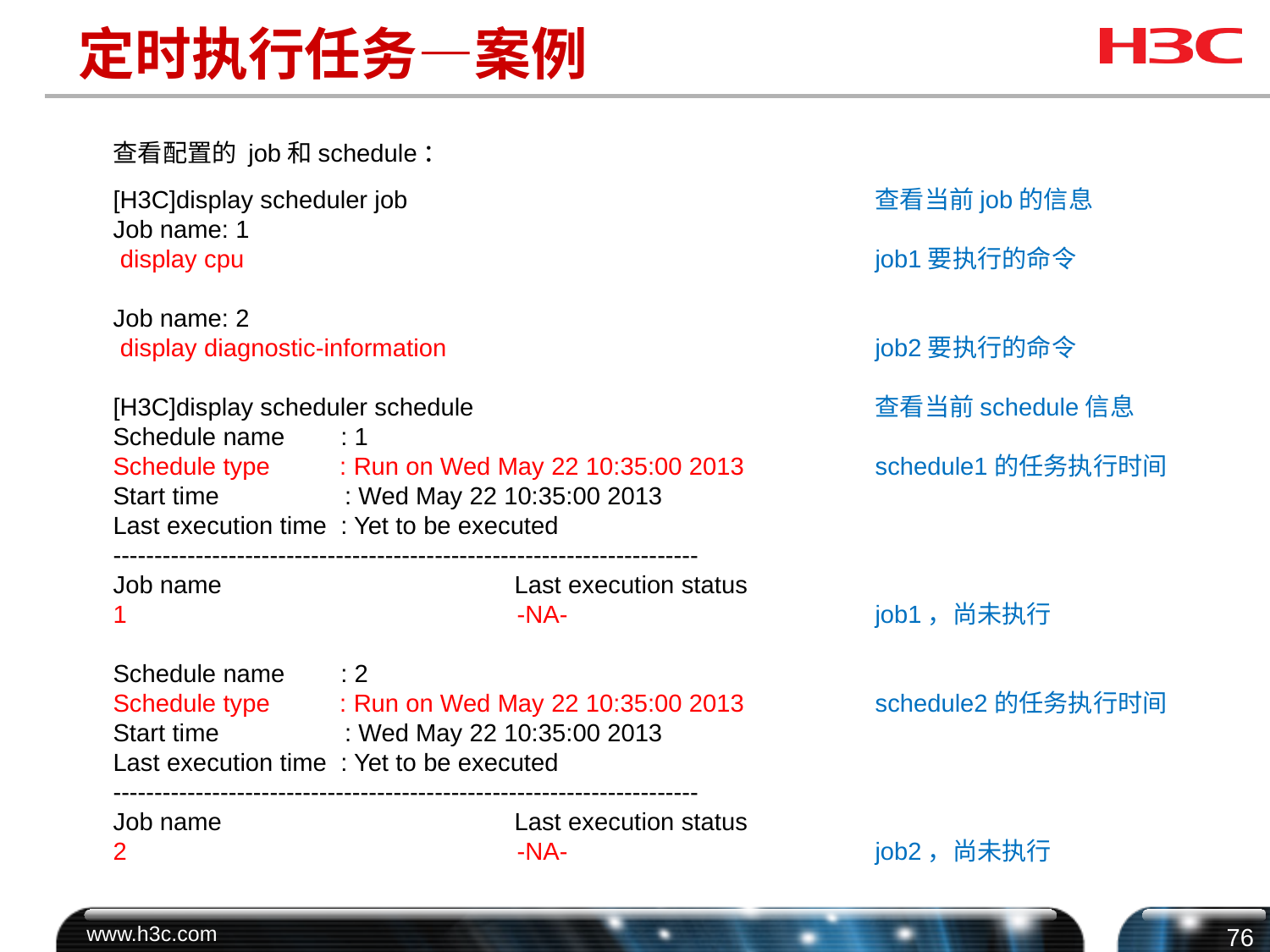

# 定时执行任务—案例
查看配置的 job和schedule：
[H3C]display scheduler job	          			查看当前job的信息
Job name: 1
 display cpu			          		job1要执行的命令

Job name: 2
 display diagnostic-information 				job2要执行的命令

[H3C]display scheduler schedule 				查看当前schedule信息
Schedule name        : 1
Schedule type          : Run on Wed May 22 10:35:00 2013		schedule1的任务执行时间
Start time                  : Wed May 22 10:35:00 2013
Last execution time  : Yet to be executed
-----------------------------------------------------------------------
Job name                                          Last execution status
1                                                        -NA-			job1，尚未执行

Schedule name        : 2
Schedule type          : Run on Wed May 22 10:35:00 2013		schedule2的任务执行时间
Start time                  : Wed May 22 10:35:00 2013
Last execution time  : Yet to be executed
-----------------------------------------------------------------------
Job name                                          Last execution status
2                                                        -NA-			job2，尚未执行